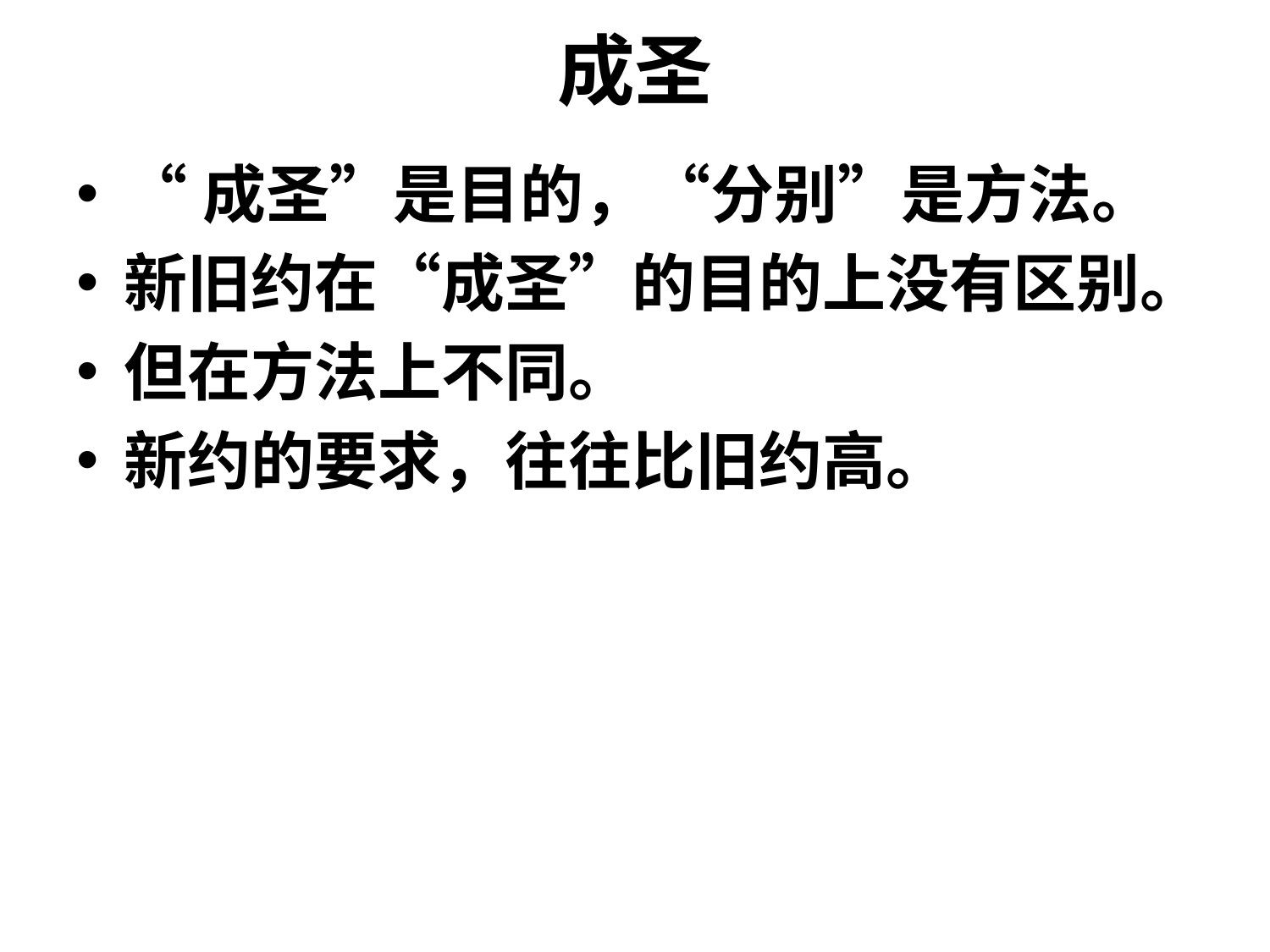

# 成圣
“成圣”是目的，“分别”是方法。
新旧约在“成圣”的目的上没有区别。
但在方法上不同。
新约的要求，往往比旧约高。